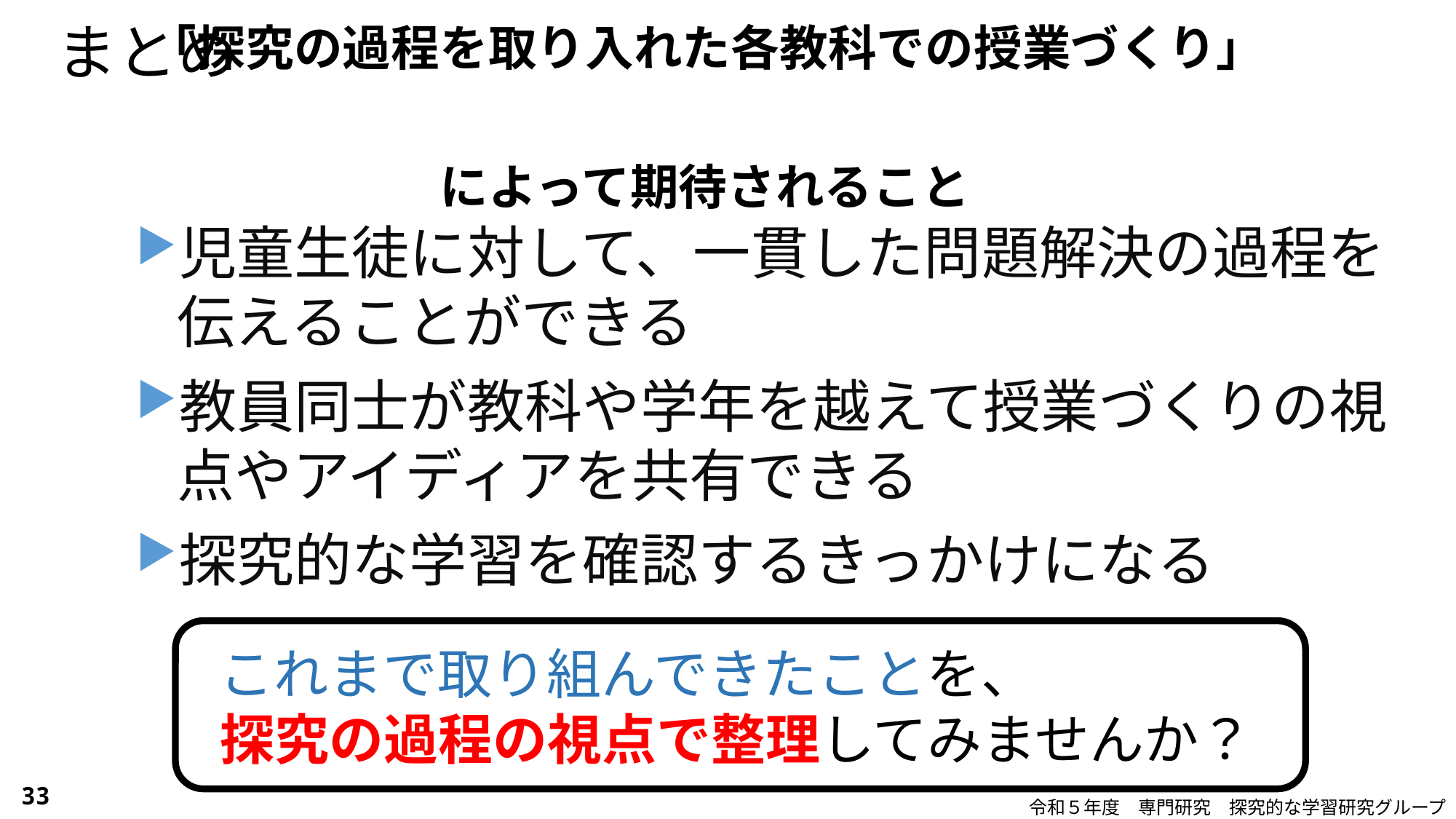

まとめ
「探究の過程を取り入れた各教科での授業づくり」
　　　　　　　　　　　　　　　　　　　　　　　　　　　　　　　によって期待されること
児童生徒に対して、一貫した問題解決の過程を
伝えることができる
教員同士が教科や学年を越えて授業づくりの視点やアイディアを共有できる
探究的な学習を確認するきっかけになる

 これまで取り組んできたことを、
 探究の過程の視点で整理してみませんか？
33
令和５年度　専門研究　探究的な学習研究グループ